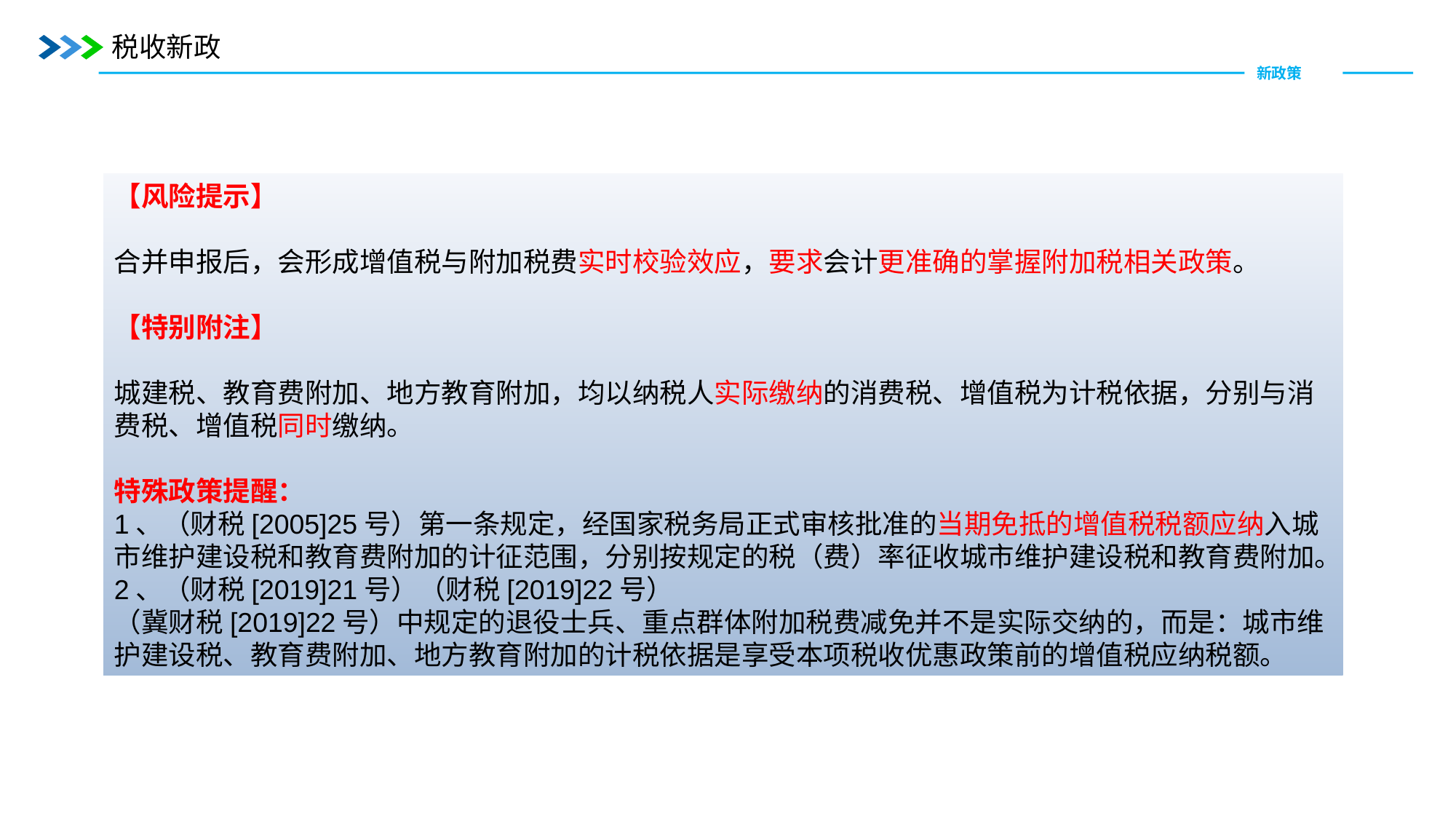

税收新政

新政策

【风险提示】

合并申报后，会形成增值税与附加税费实时校验效应，要求会计更准确的掌握附加税相关政策。

【特别附注】

城建税、教育费附加、地方教育附加，均以纳税人实际缴纳的消费税、增值税为计税依据，分别与消费税、增值税同时缴纳。

特殊政策提醒：
1、（财税[2005]25号）第一条规定，经国家税务局正式审核批准的当期免抵的增值税税额应纳入城市维护建设税和教育费附加的计征范围，分别按规定的税（费）率征收城市维护建设税和教育费附加。
2、（财税[2019]21号）（财税[2019]22号）
（冀财税[2019]22号）中规定的退役士兵、重点群体附加税费减免并不是实际交纳的，而是：城市维护建设税、教育费附加、地方教育附加的计税依据是享受本项税收优惠政策前的增值税应纳税额。